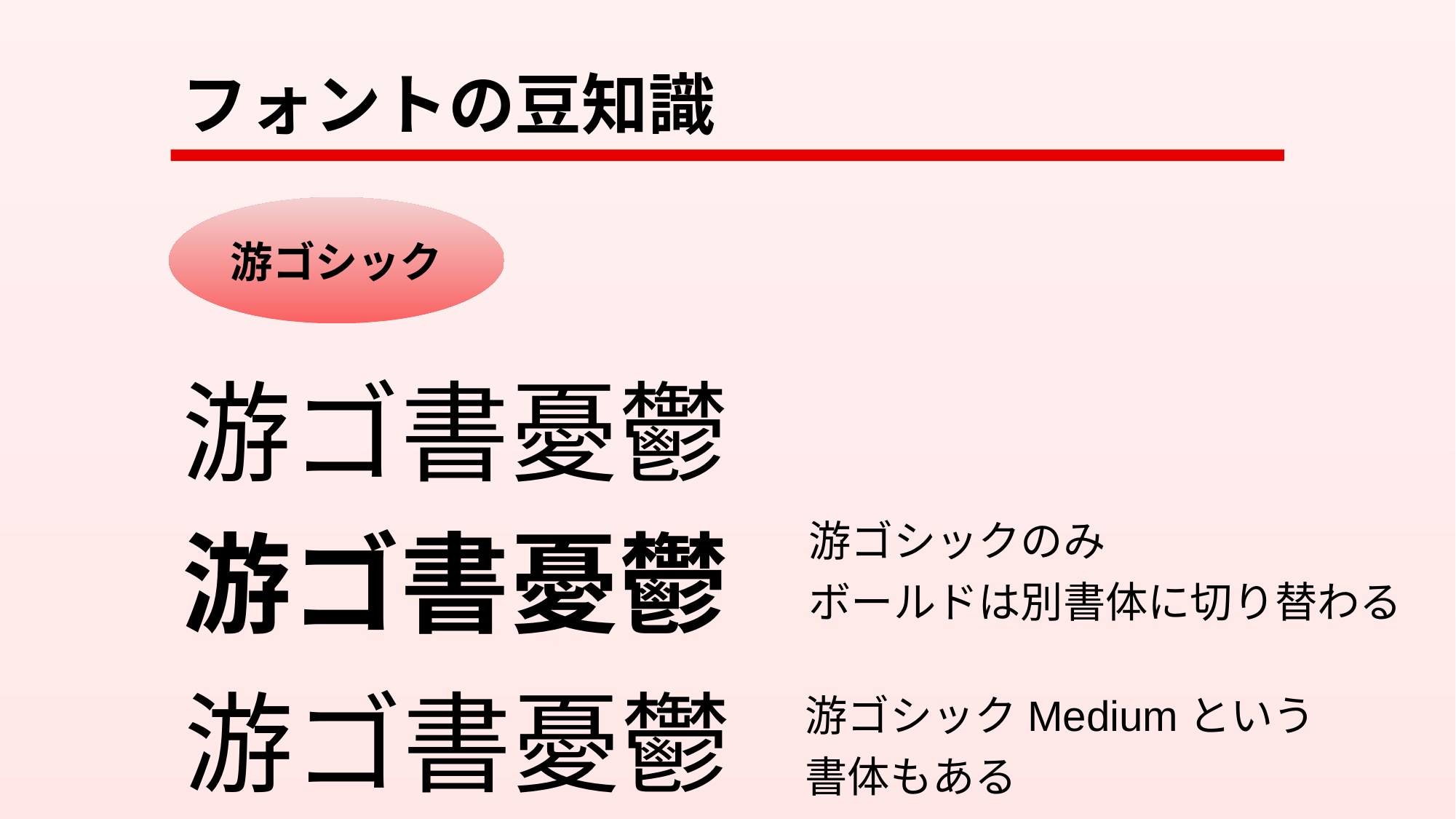

# フォントの豆知識
游ゴシック
游ゴ書憂鬱
游ゴ書憂鬱
游ゴシックのみ
ボールドは別書体に切り替わる
游ゴ書憂鬱
游ゴシックMediumという書体もある